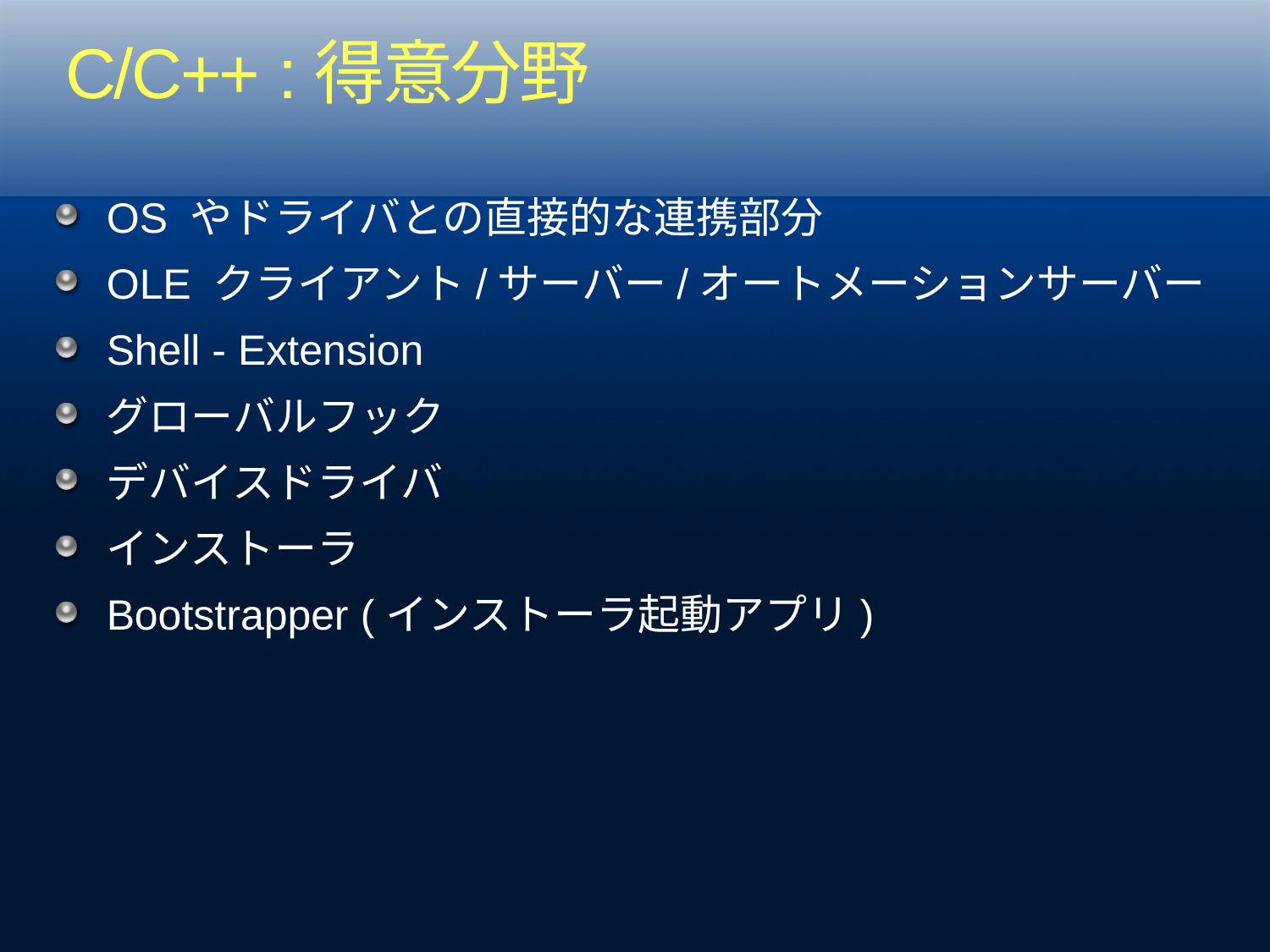

# C/C++ :得意分野
OS やドライバとの直接的な連携部分
OLE クライアント/サーバー/オートメーションサーバー
Shell - Extension
グローバルフック
デバイスドライバ
インストーラ
Bootstrapper (インストーラ起動アプリ)